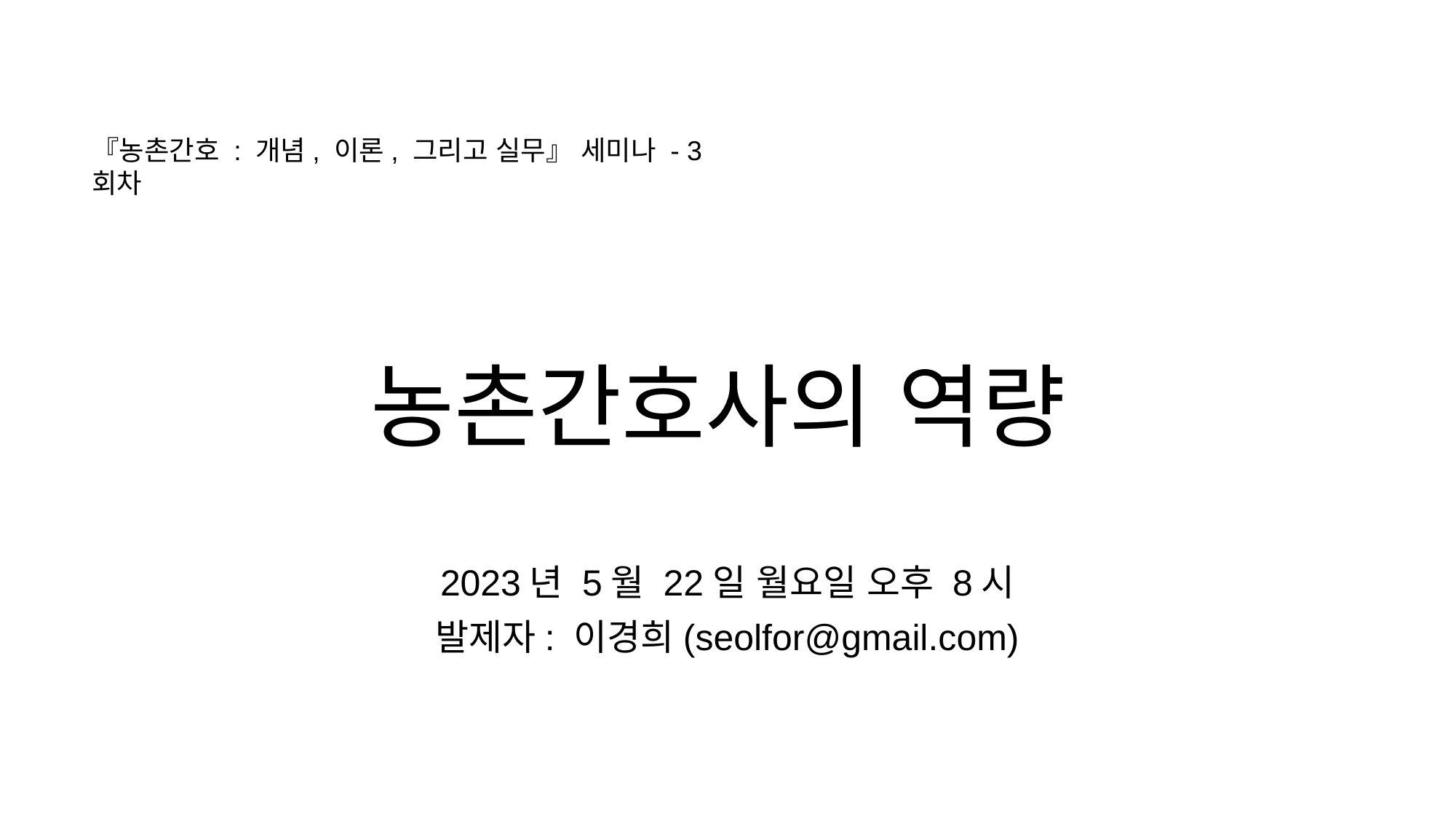

『농촌간호 : 개념, 이론, 그리고 실무』 세미나 - 3회차
# 농촌간호사의 역량
2023년 5월 22일 월요일 오후 8시
발제자: 이경희(seolfor@gmail.com)